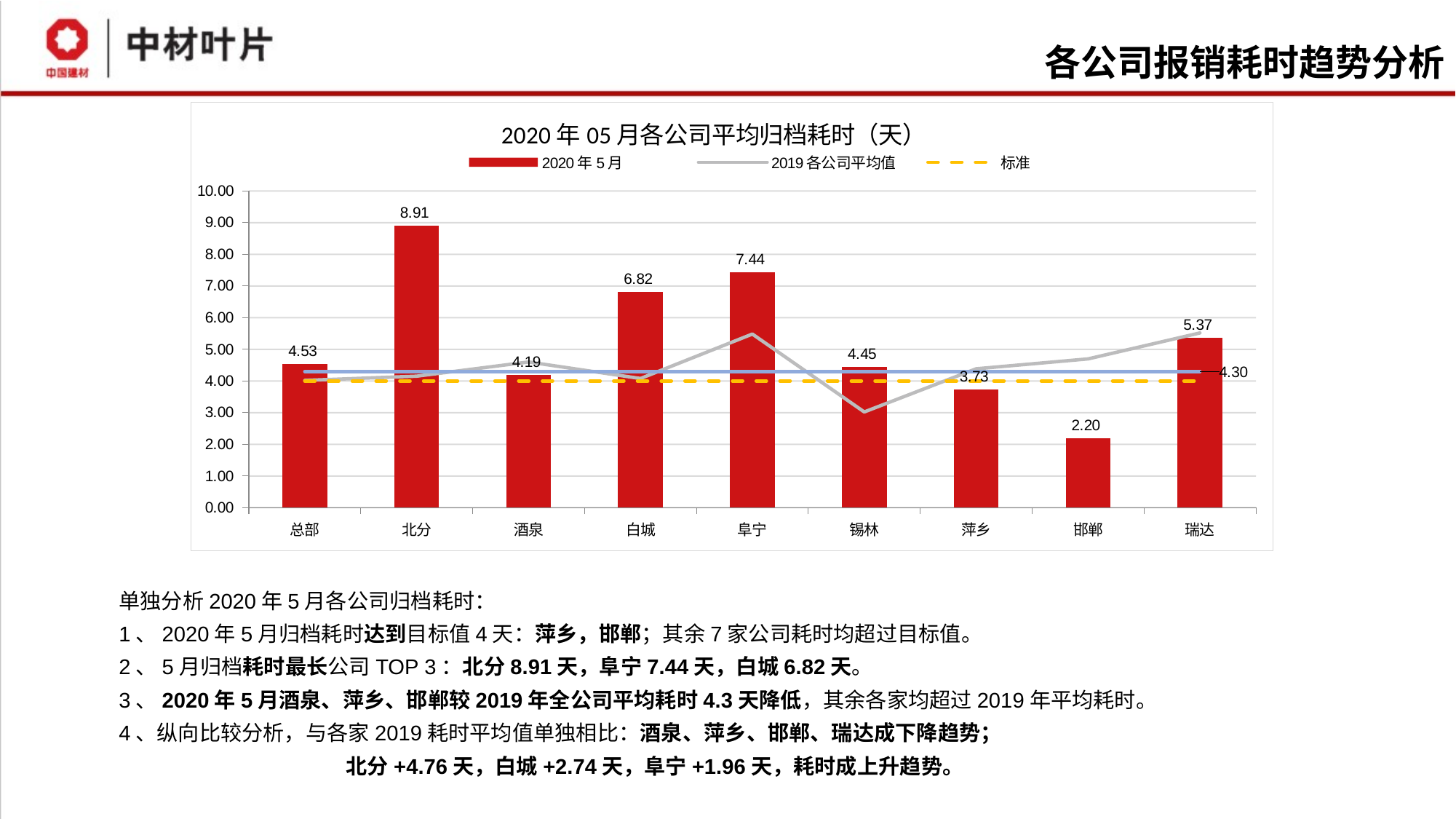

# 各公司报销耗时趋势分析

### Chart

| Category | 2020年5月 | 2019各公司平均值 | 标准 | 2019全公司平均值 |
|---|---|---|---|---|
| 总部 | 4.52579300112674 | 4.01922437012031 | 4.0 | 4.3 |
| 北分 | 8.91152970679167 | 4.15168529297911 | 4.0 | 4.3 |
| 酒泉 | 4.19160804838359 | 4.60008989052073 | 4.0 | 4.3 |
| 白城 | 6.81564274785353 | 4.07871446510943 | 4.0 | 4.3 |
| 阜宁 | 7.43993981294173 | 5.48225605100802 | 4.0 | 4.3 |
| 锡林 | 4.44937076812892 | 3.02248517719995 | 4.0 | 4.3 |
| 萍乡 | 3.72723184010575 | 4.38626299358652 | 4.0 | 4.3 |
| 邯郸 | 2.19574512480743 | 4.69773104321316 | 4.0 | 4.3 |
| 瑞达 | 5.36610821759197 | 5.51835639306581 | 4.0 | 4.3 |
单独分析2020年5月各公司归档耗时：
1、2020年5月归档耗时达到目标值4天：萍乡，邯郸；其余7家公司耗时均超过目标值。
2、5月归档耗时最长公司TOP 3：北分8.91天，阜宁7.44天，白城6.82天。
3、2020年5月酒泉、萍乡、邯郸较2019年全公司平均耗时4.3天降低，其余各家均超过2019年平均耗时。
4、纵向比较分析，与各家2019耗时平均值单独相比：酒泉、萍乡、邯郸、瑞达成下降趋势；
                                               北分+4.76天，白城+2.74天，阜宁+1.96天，耗时成上升趋势。